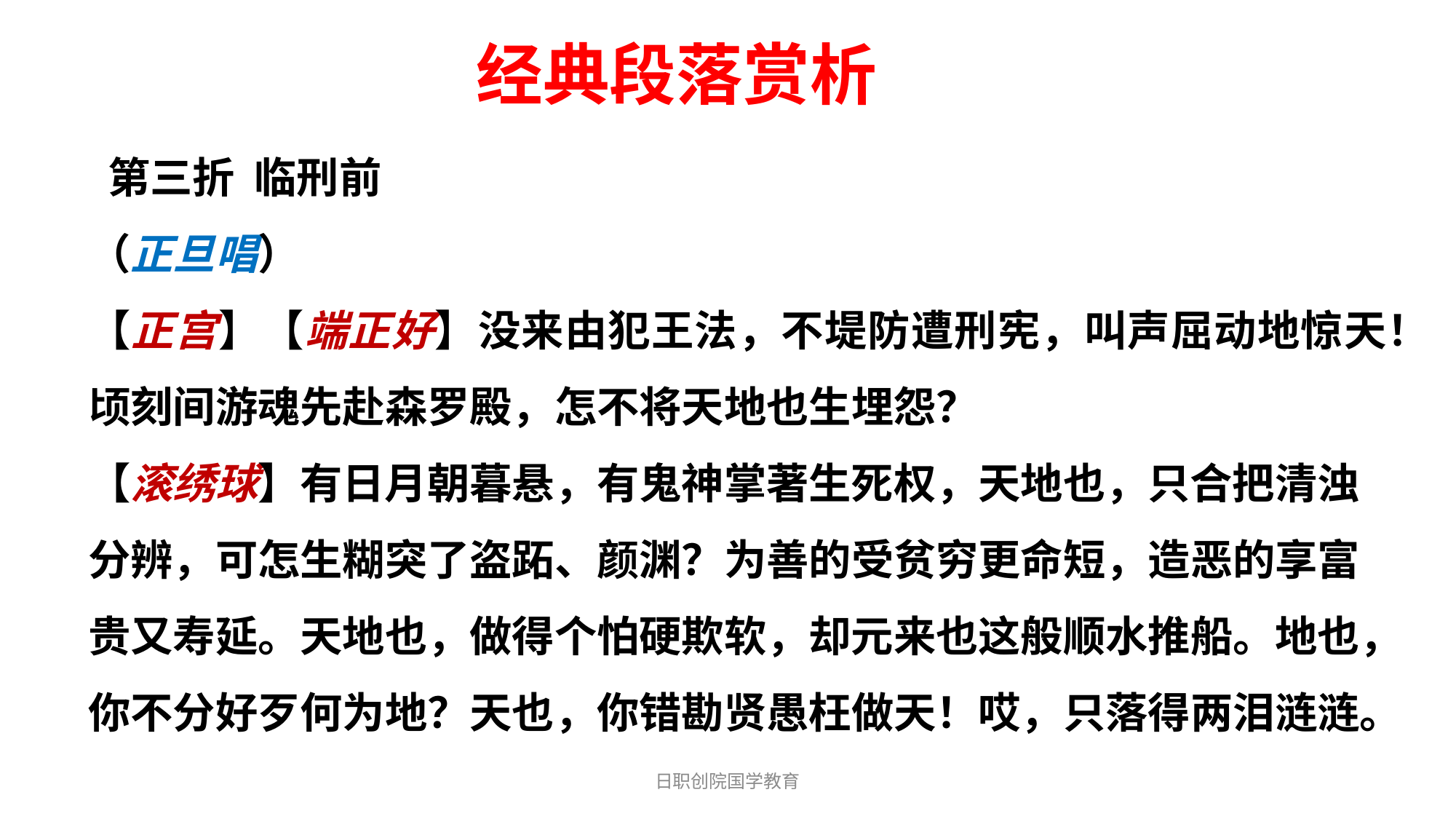

经典段落赏析
 第三折  临刑前
（正旦唱）
【正宫】【端正好】没来由犯王法，不堤防遭刑宪，叫声屈动地惊天！顷刻间游魂先赴森罗殿，怎不将天地也生埋怨？
【滚绣球】有日月朝暮悬，有鬼神掌著生死权，天地也，只合把清浊分辨，可怎生糊突了盗跖、颜渊？为善的受贫穷更命短，造恶的享富贵又寿延。天地也，做得个怕硬欺软，却元来也这般顺水推船。地也，你不分好歹何为地？天也，你错勘贤愚枉做天！哎，只落得两泪涟涟。
日职创院国学教育